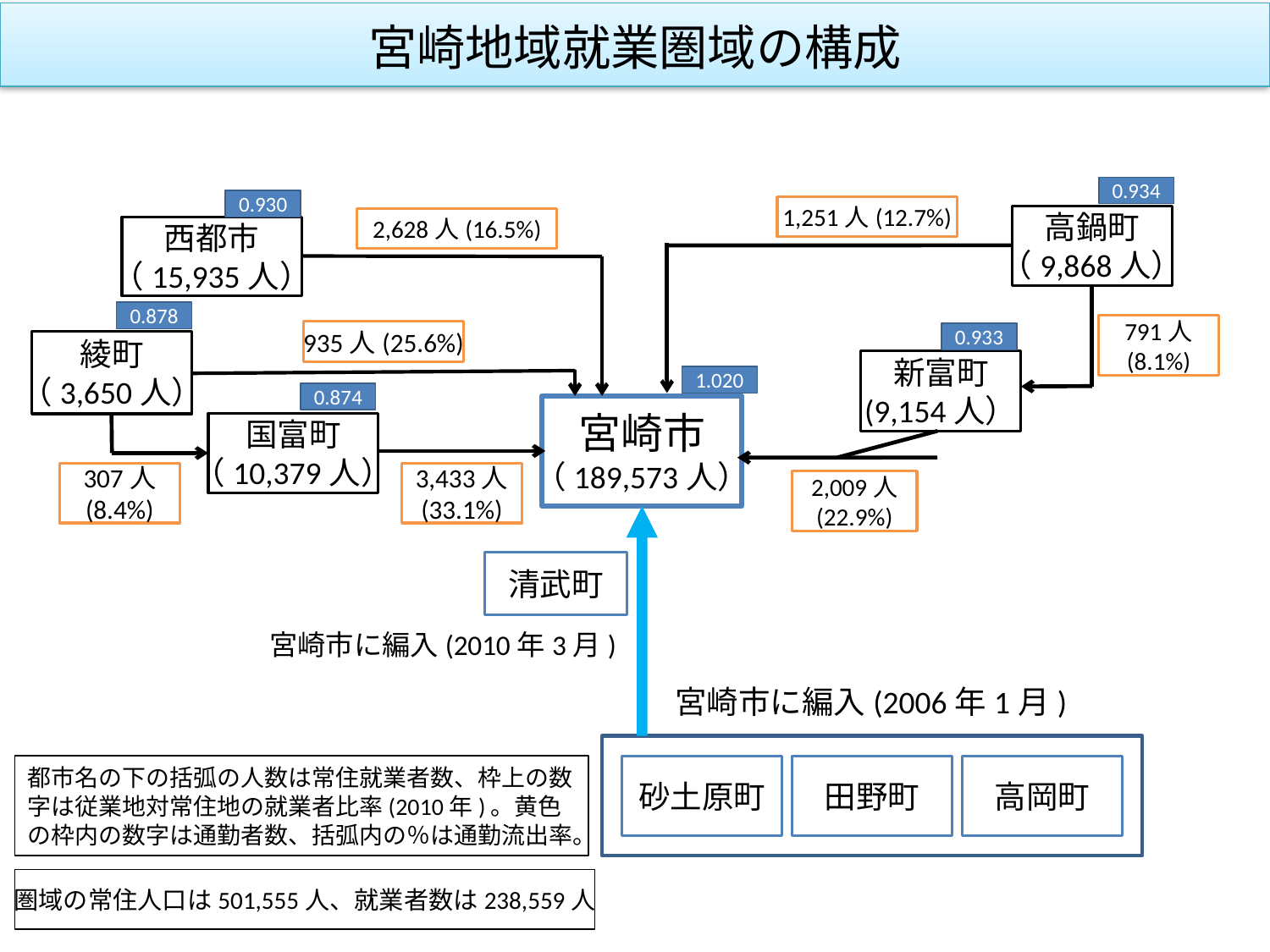

# 宮崎地域就業圏域の構成
0.934
0.930
1,251人(12.7%)
高鍋町
（9,868人）
2,628人(16.5%)
西都市
（15,935人）

0.878
791人
(8.1%)
935人(25.6%)
0.933
綾町
（3,650人）
新富町
(9,154人）
1.020

0.874

宮崎市
（189,573人）
国富町
（10,379人）

307人
(8.4%)
3,433人
(33.1%)
2,009人
(22.9%)

清武町
宮崎市に編入(2010年3月)
宮崎市に編入(2006年1月)

都市名の下の括弧の人数は常住就業者数、枠上の数字は従業地対常住地の就業者比率(2010年)。黄色の枠内の数字は通勤者数、括弧内の％は通勤流出率。
砂土原町
高岡町
田野町
圏域の常住人口は501,555人、就業者数は238,559人